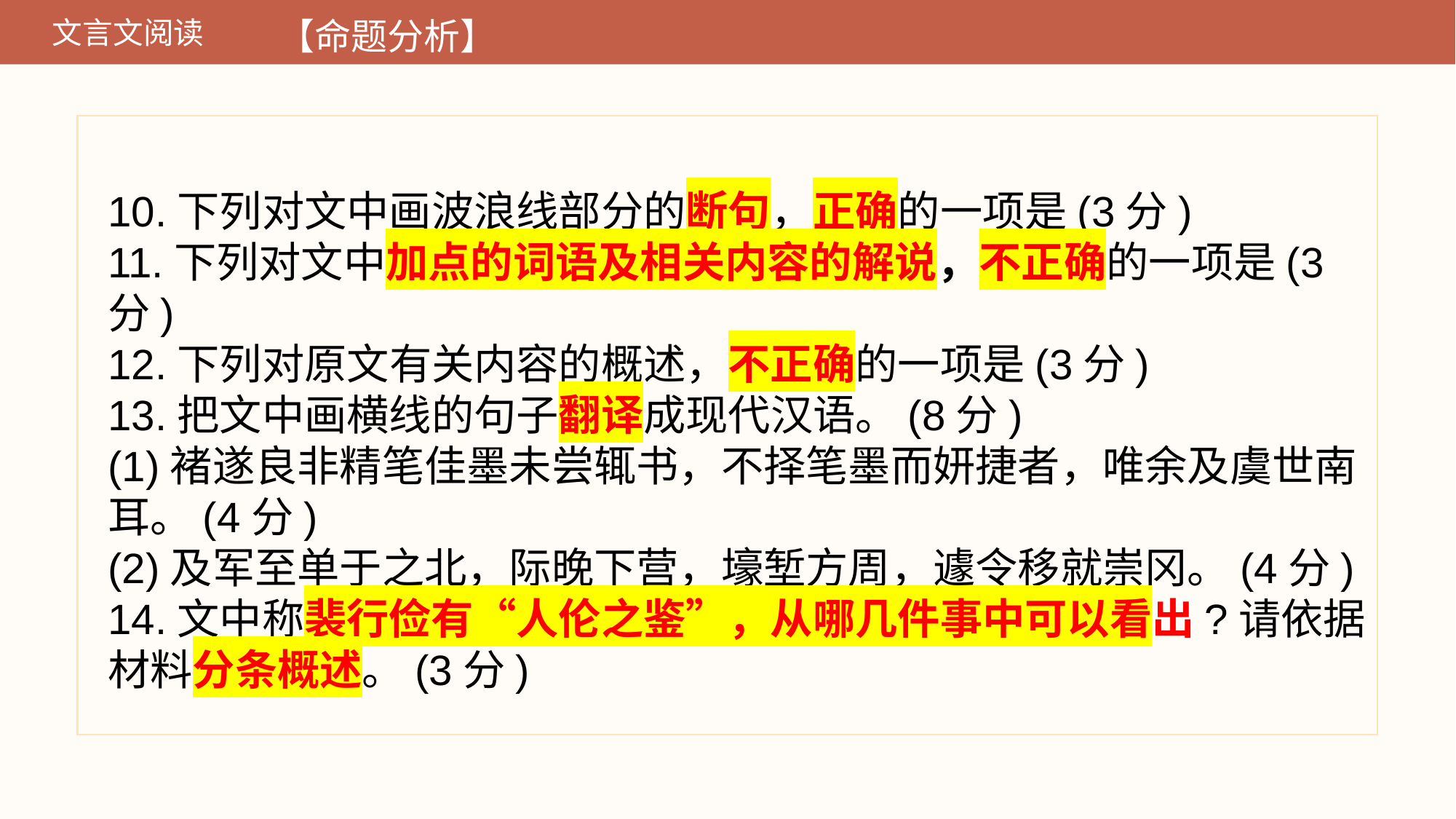

文言文阅读
【命题分析】

10.下列对文中画波浪线部分的断句，正确的一项是(3分)11.下列对文中加点的词语及相关内容的解说，不正确的一项是(3分)12.下列对原文有关内容的概述，不正确的一项是(3分)13.把文中画横线的句子翻译成现代汉语。(8分)(1)褚遂良非精笔佳墨未尝辄书，不择笔墨而妍捷者，唯余及虞世南耳。(4分)(2)及军至单于之北，际晚下营，壕堑方周，遽令移就崇冈。(4分)14.文中称裴行俭有“人伦之鉴”，从哪几件事中可以看出?请依据材料分条概述。(3分)